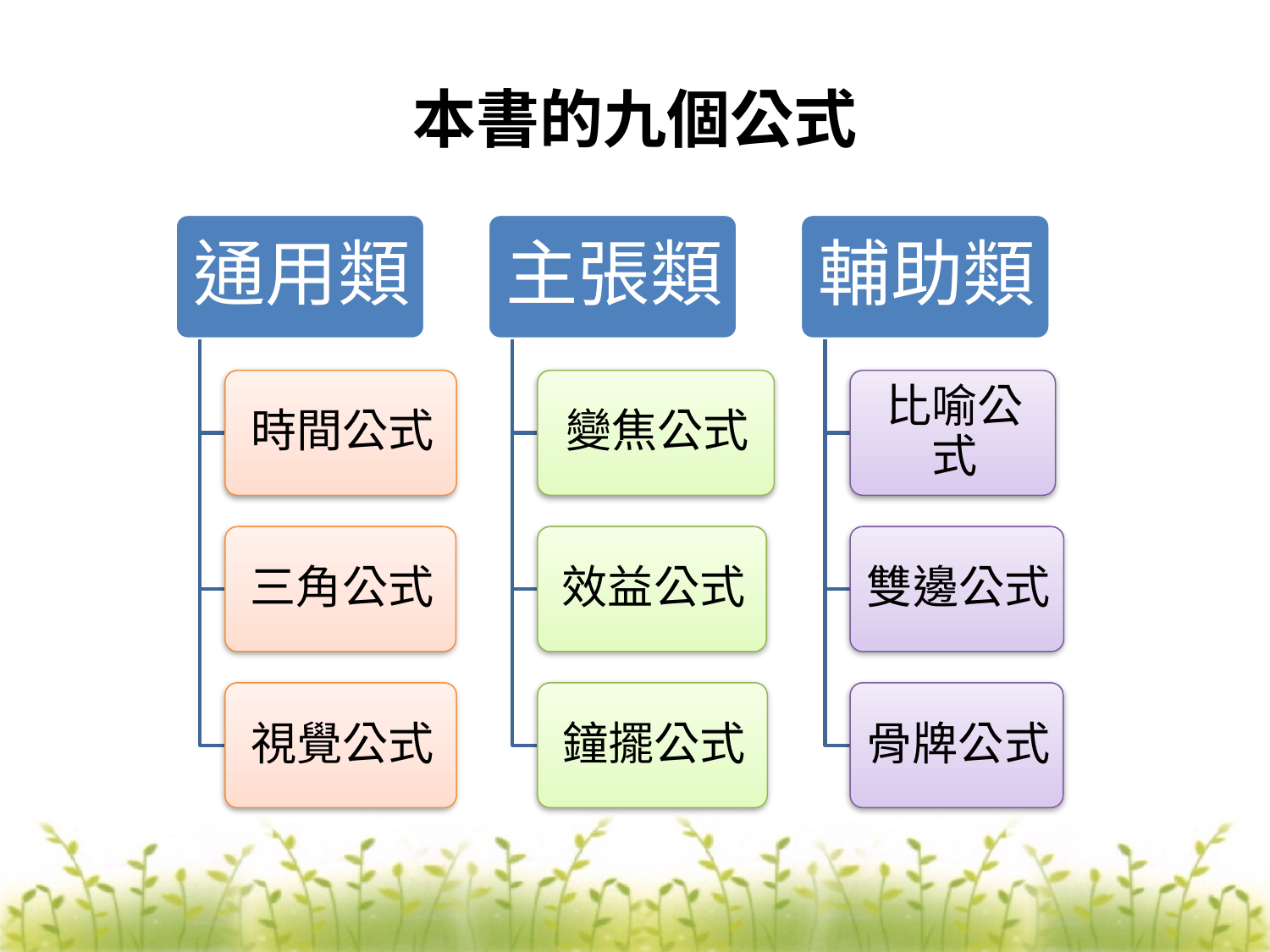

# 本書的九個公式
通用類
時間公式
三角公式
視覺公式
主張類
變焦公式
效益公式
鐘擺公式
輔助類
比喻公式
雙邊公式
骨牌公式